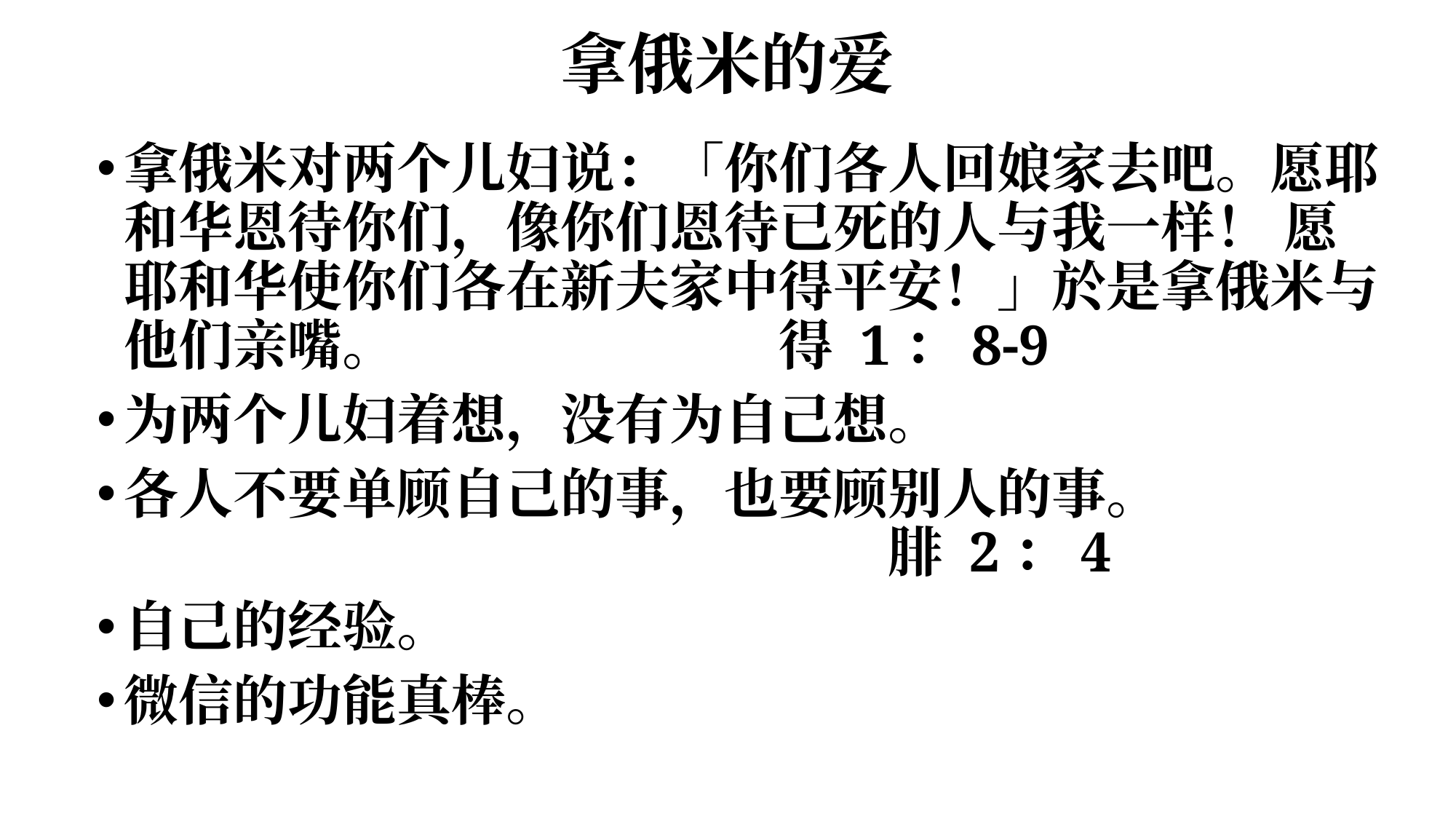

# 拿俄米的爱
拿俄米对两个儿妇说：「你们各人回娘家去吧。愿耶和华恩待你们，像你们恩待已死的人与我一样！ 愿耶和华使你们各在新夫家中得平安！」於是拿俄米与他们亲嘴。				得 1：8-9
为两个儿妇着想，没有为自己想。
各人不要单顾自己的事，也要顾别人的事。									腓 2：4
自己的经验。
微信的功能真棒。